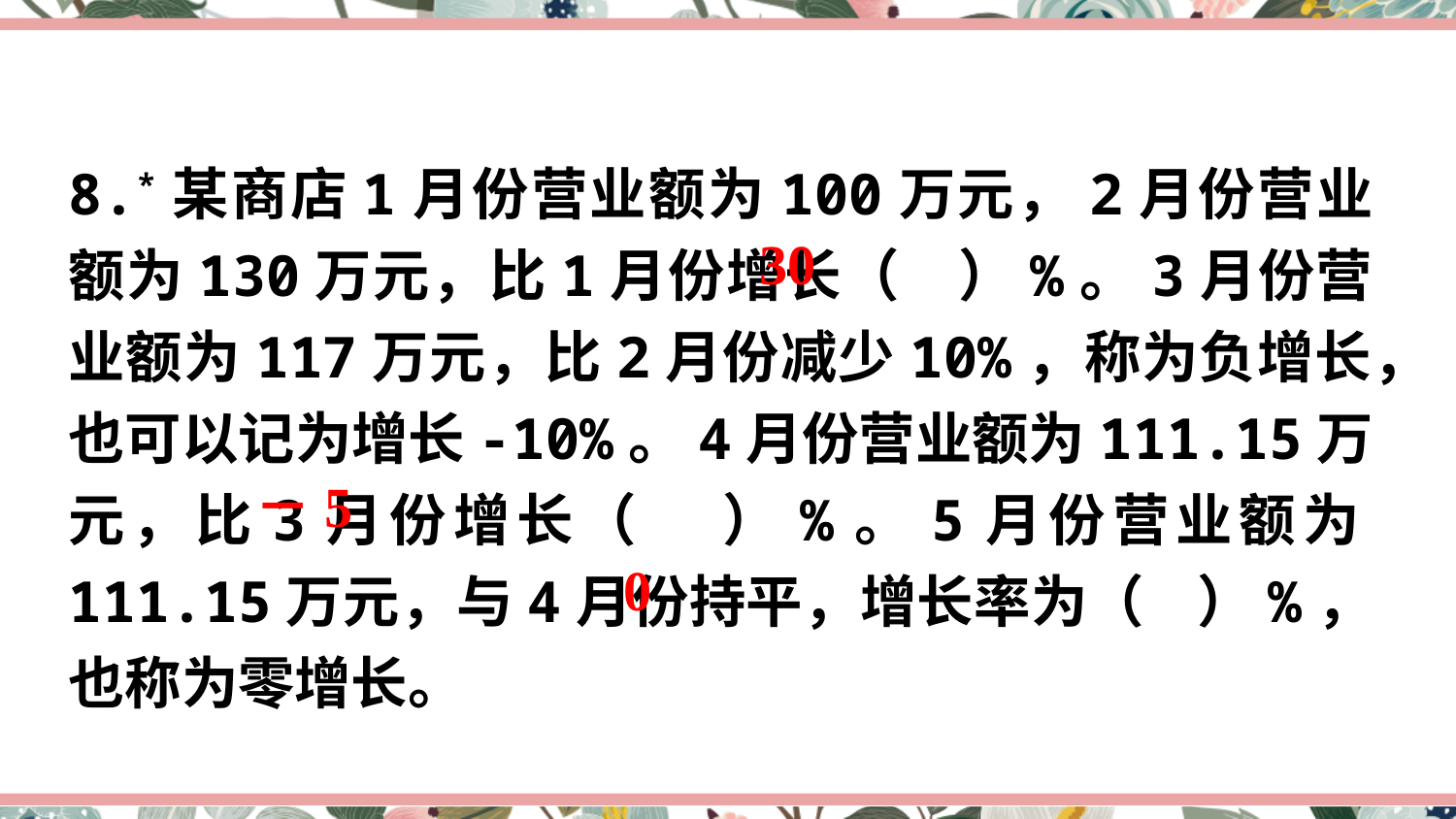

8.*某商店1月份营业额为100万元，2月份营业额为130万元，比1月份增长（    ）%。3月份营业额为117万元，比2月份减少10%，称为负增长，也可以记为增长-10%。4月份营业额为111.15万元，比3月份增长（    ）%。5月份营业额为111.15万元，与4月份持平，增长率为（    ）%，也称为零增长。
30
－5
0